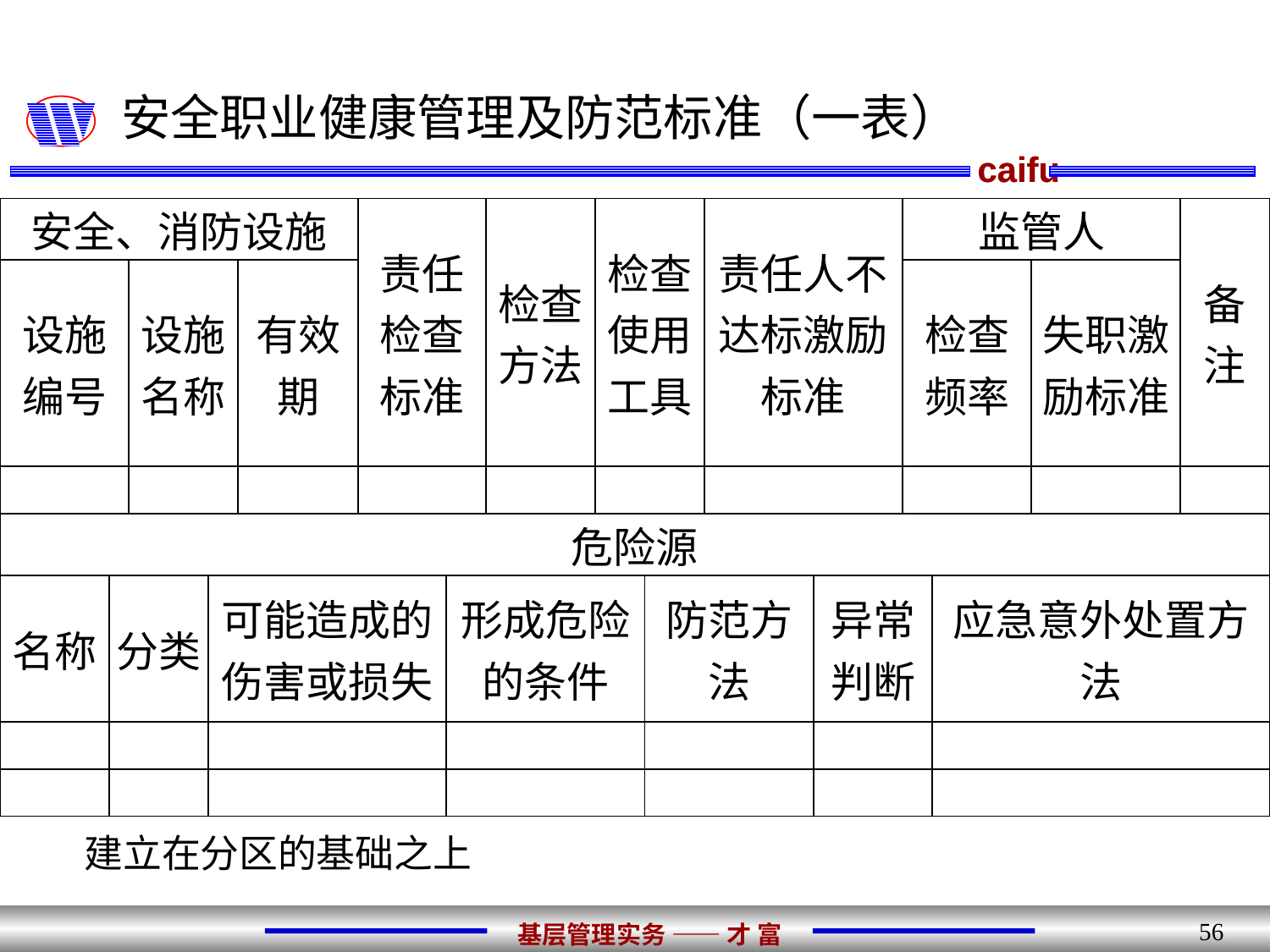

# 安全职业健康管理及防范标准（一表）
| 安全、消防设施 |  |  |  |  | 责任检查标准 |  | 检查方法 | 检查使用工具 |  | 责任人不达标激励标准 |  | 监管人 |  |  | 备注 |
| --- | --- | --- | --- | --- | --- | --- | --- | --- | --- | --- | --- | --- | --- | --- | --- |
| 设施编号 |  | 设施名称 |  | 有效期 |  |  |  |  |  |  |  | 检查频率 |  | 失职激励标准 |  |
|  |  |  |  |  |  |  |  |  |  |  |  |  |  |  |  |
| 危险源 |  |  |  |  |  |  |  |  |  |  |  |  |  |  |  |
| 名称 | 分类 |  | 可能造成的伤害或损失 |  |  | 形成危险的条件 |  |  | 防范方法 |  | 异常判断 |  | 应急意外处置方法 |  |  |
|  |  |  |  |  |  |  |  |  |  |  |  |  |  |  |  |
|  |  |  |  |  |  |  |  |  |  |  |  |  |  |  |  |

建立在分区的基础之上